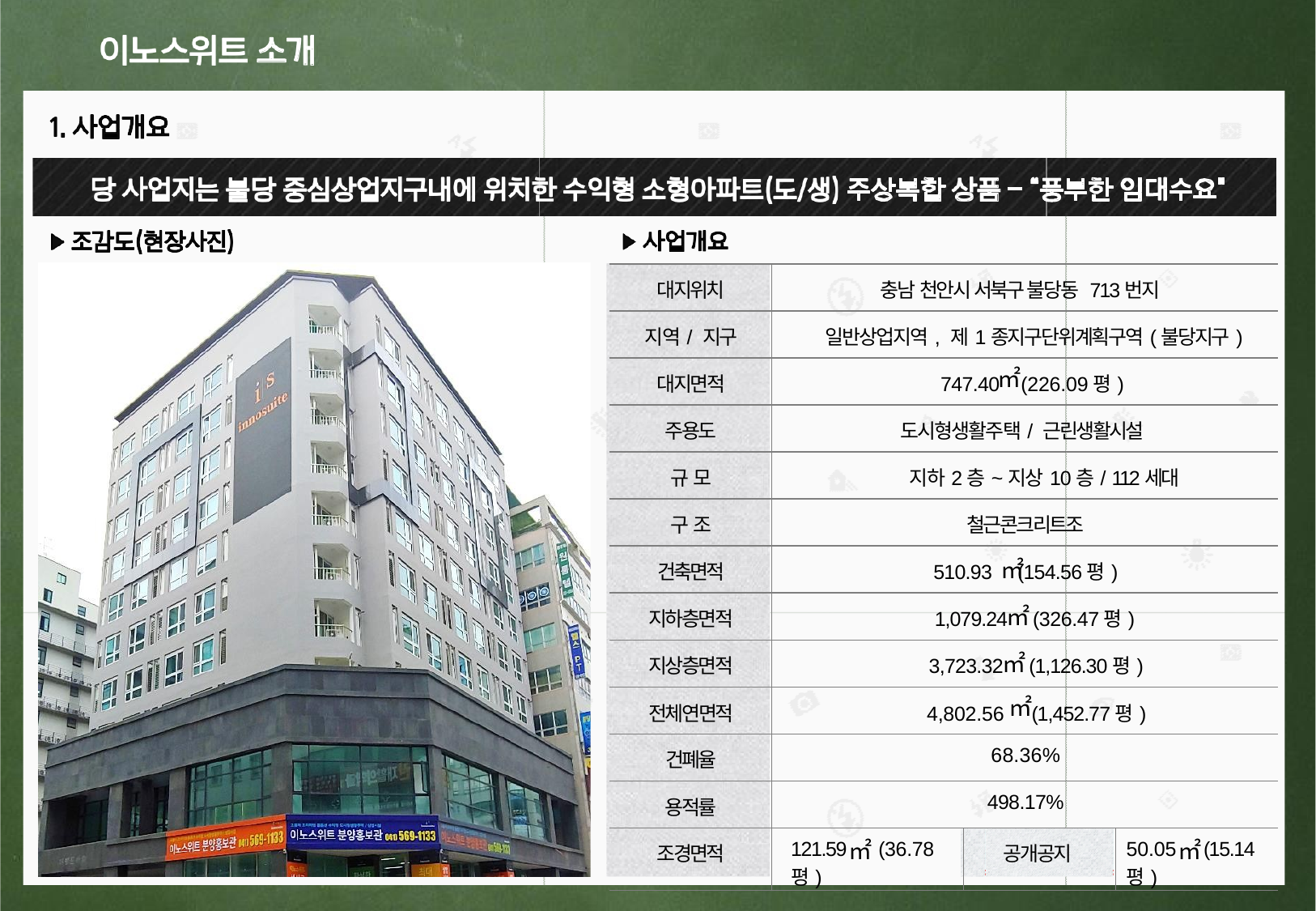

| 대지위치 | 충남 천안시 서북구 불당동 713번지 |  |  |
| --- | --- | --- | --- |
| 지역/ 지구 | 일반상업지역, 제1종지구단위계획구역(불당지구) |  |  |
| 대지면적 | 747.40 (226.09평) |  |  |
| 주용도 | 도시형생활주택/ 근린생활시설 |  |  |
| 규 모 | 지하2층~지상10층/ 112세대 |  |  |
| 구 조 | 철근콘크리트조 |  |  |
| 건축면적 | 510.93 (154.56평) |  |  |
| 지하층면적 | 1,079.24 (326.47평) |  |  |
| 지상층면적 | 3,723.32 (1,126.30평) |  |  |
| 전체연면적 | 4,802.56 (1,452.77평) |  |  |
| 건폐율 | 68.36% |  |  |
| 용적률 | 498.17% |  |  |
| 조경면적 | 121.59 (36.78평) | 공개공지 | 50.05 (15.14평) |
㎡
㎡
㎡
㎡
㎡
㎡
㎡